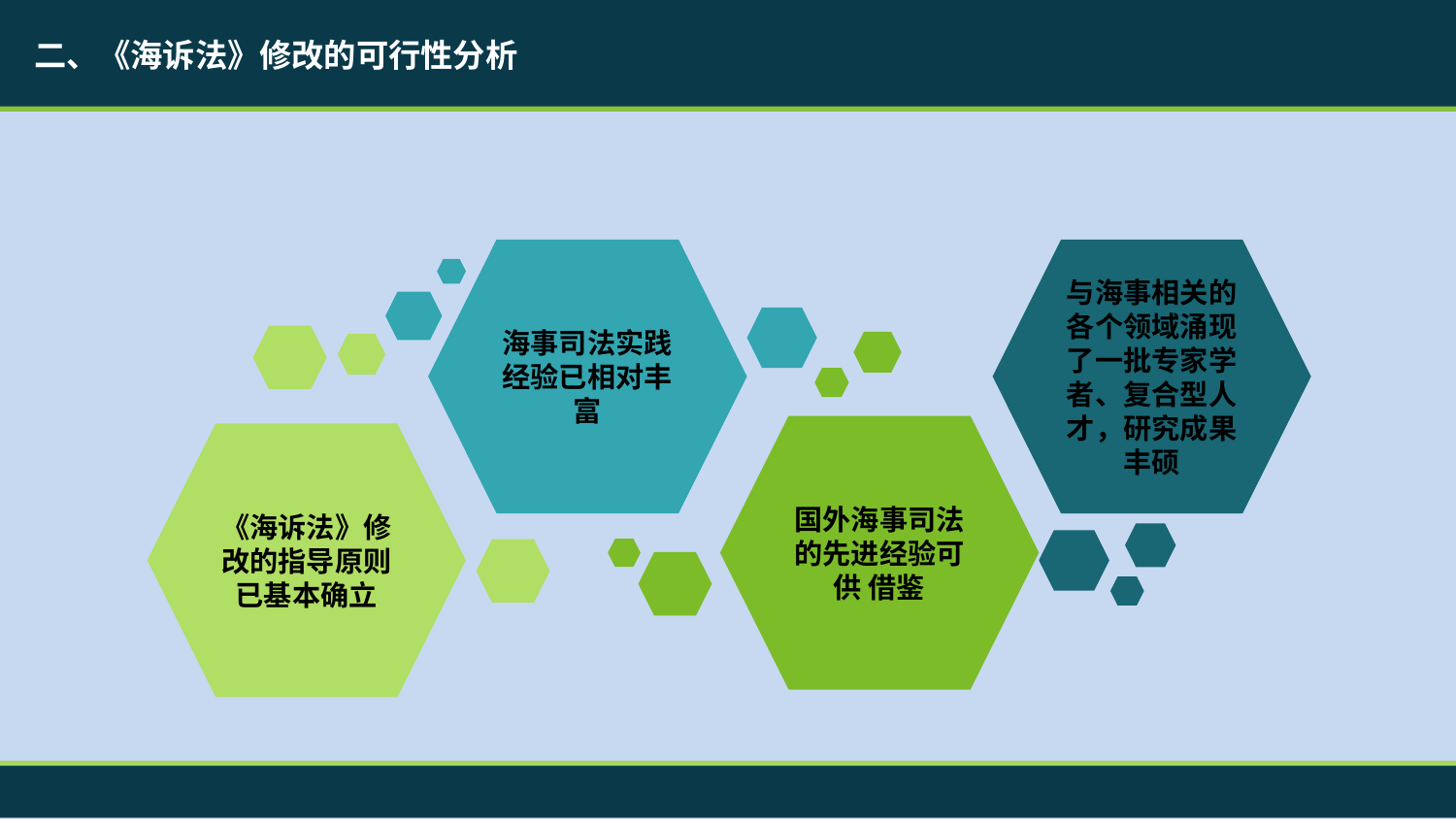

二、《海诉法》修改的可行性分析
海事司法实践经验已相对丰富
与海事相关的各个领域涌现了一批专家学者、复合型人才，研究成果丰硕

国外海事司法的先进经验可供 借鉴
《海诉法》修改的指导原则已基本确立